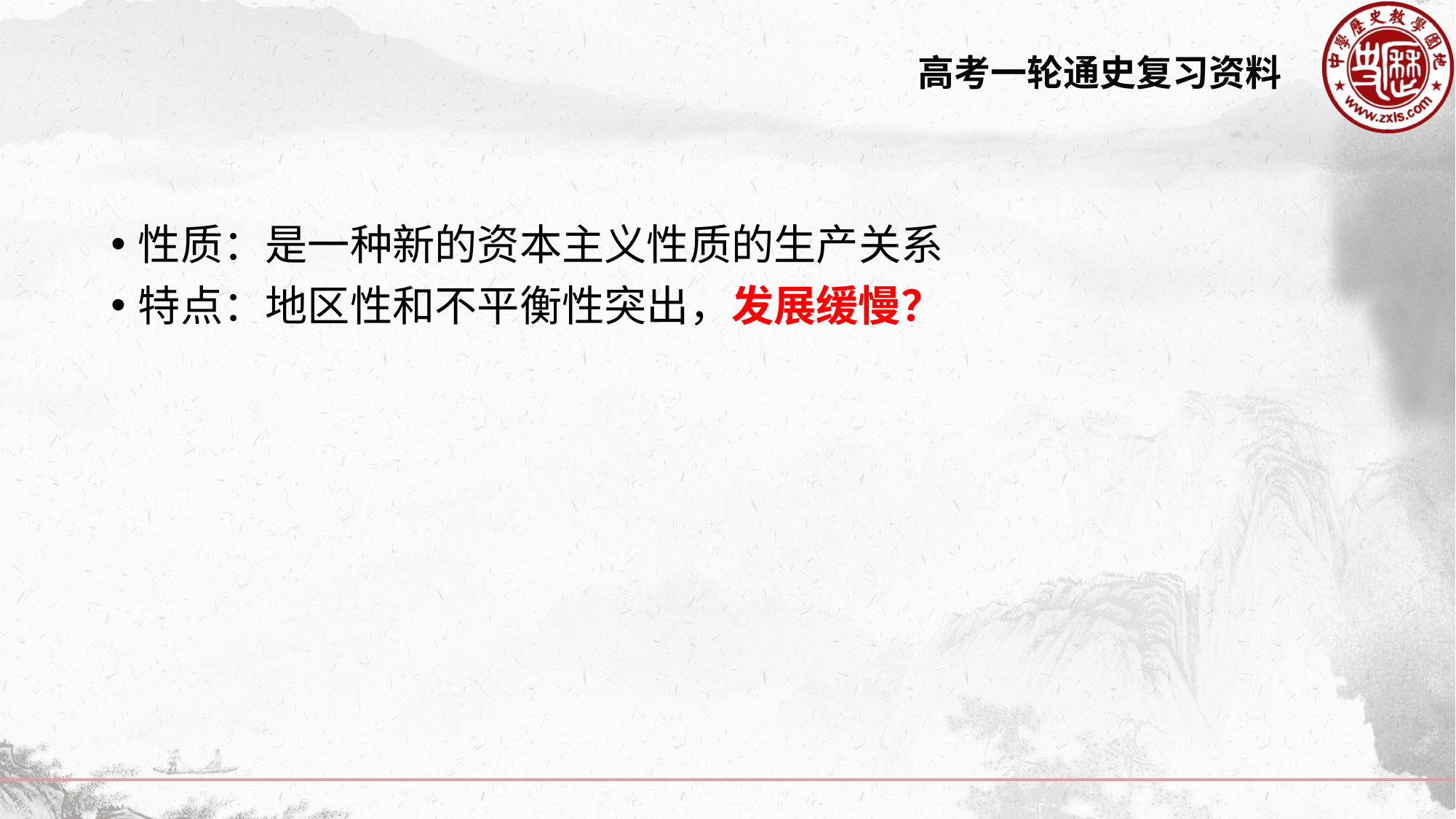

#
性质：是一种新的资本主义性质的生产关系
特点：地区性和不平衡性突出，发展缓慢？